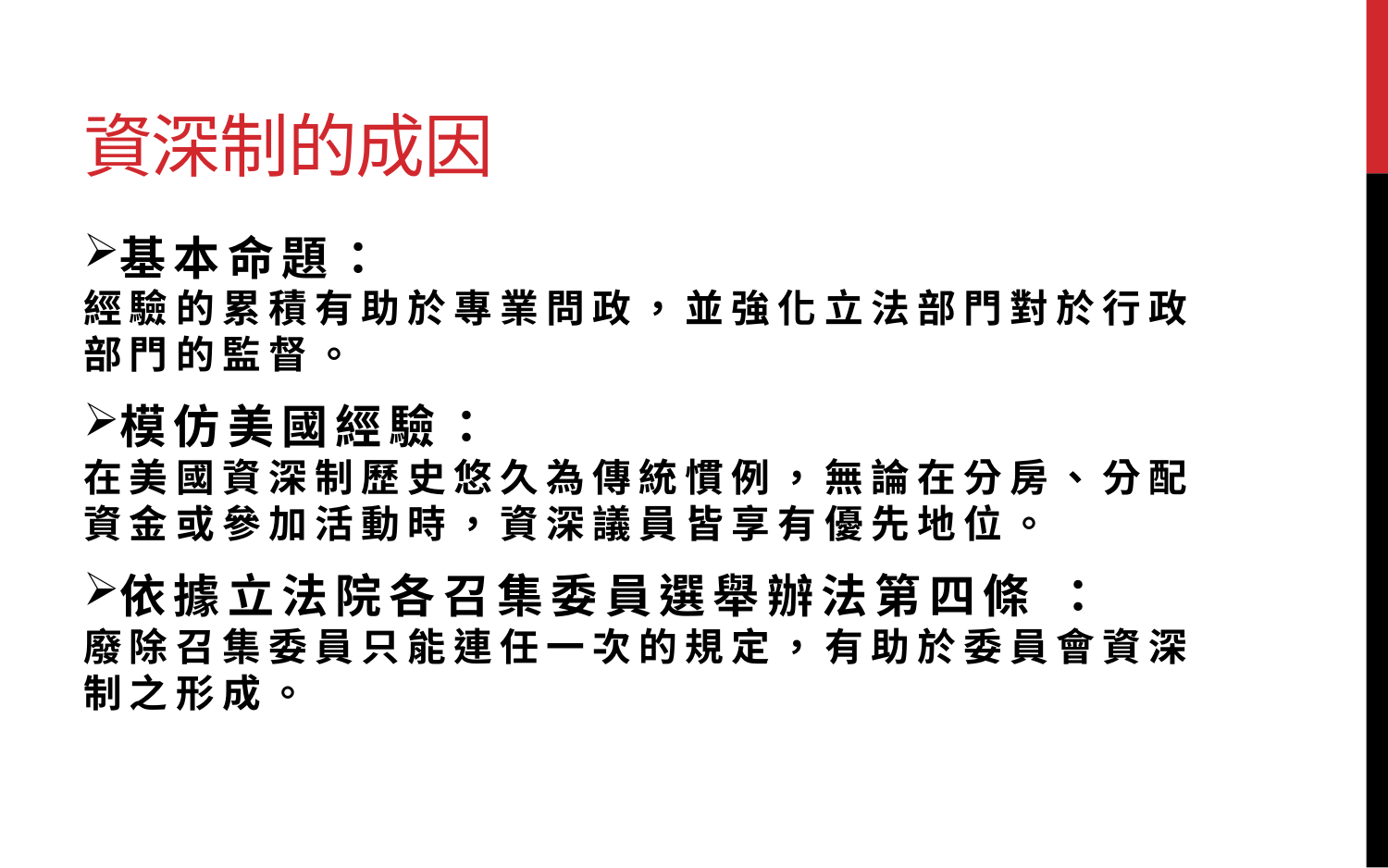

# 資深制的成因
基本命題：
經驗的累積有助於專業問政，並強化立法部門對於行政部門的監督。
模仿美國經驗：
在美國資深制歷史悠久為傳統慣例，無論在分房、分配資金或參加活動時，資深議員皆享有優先地位。
依據立法院各召集委員選舉辦法第四條 ：
廢除召集委員只能連任一次的規定，有助於委員會資深制之形成。